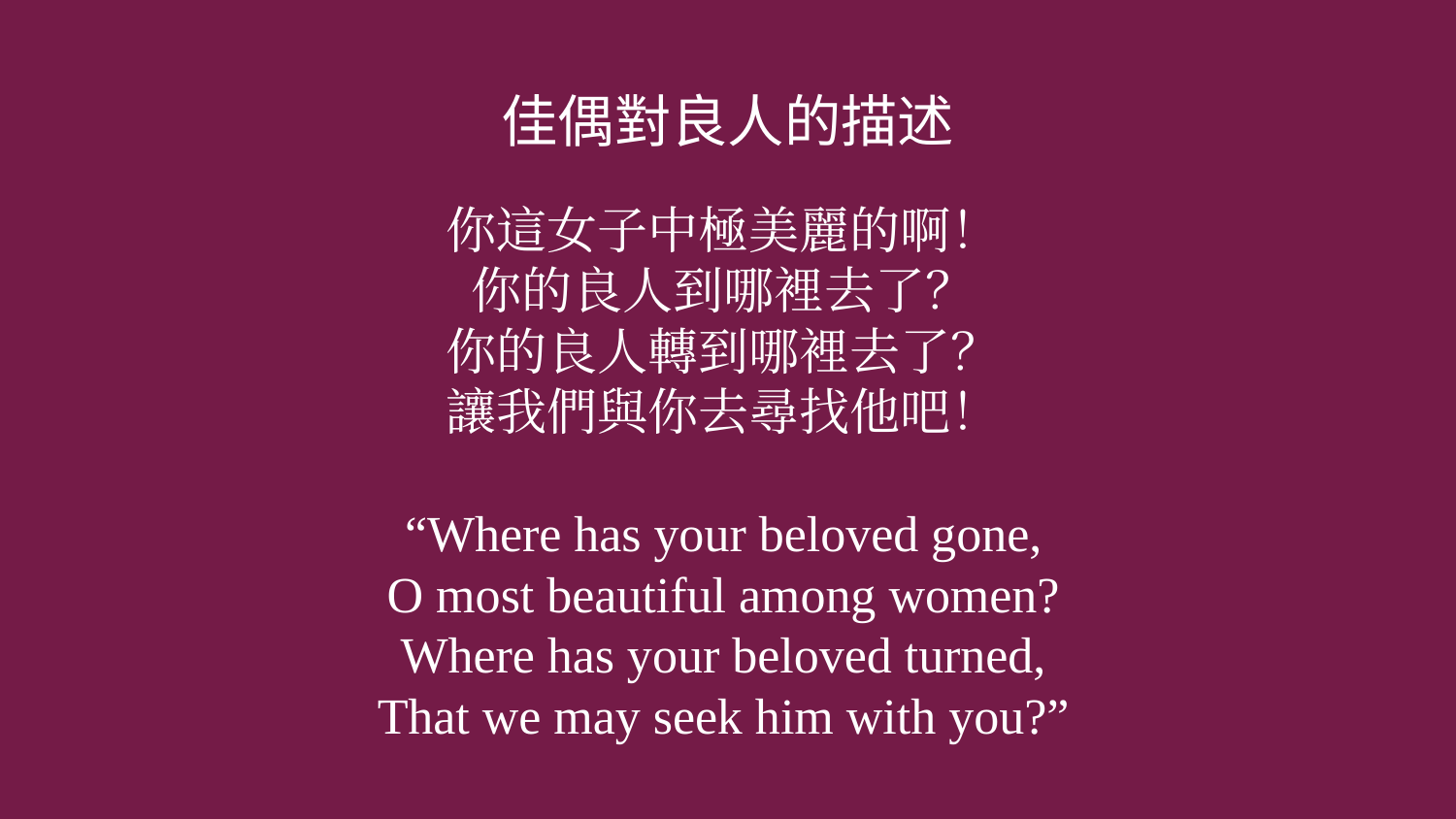

# 佳偶對良人的描述
你這女子中極美麗的啊！
你的良人到哪裡去了？
你的良人轉到哪裡去了？
讓我們與你去尋找他吧！

“Where has your beloved gone,
O most beautiful among women?
Where has your beloved turned,
That we may seek him with you?”